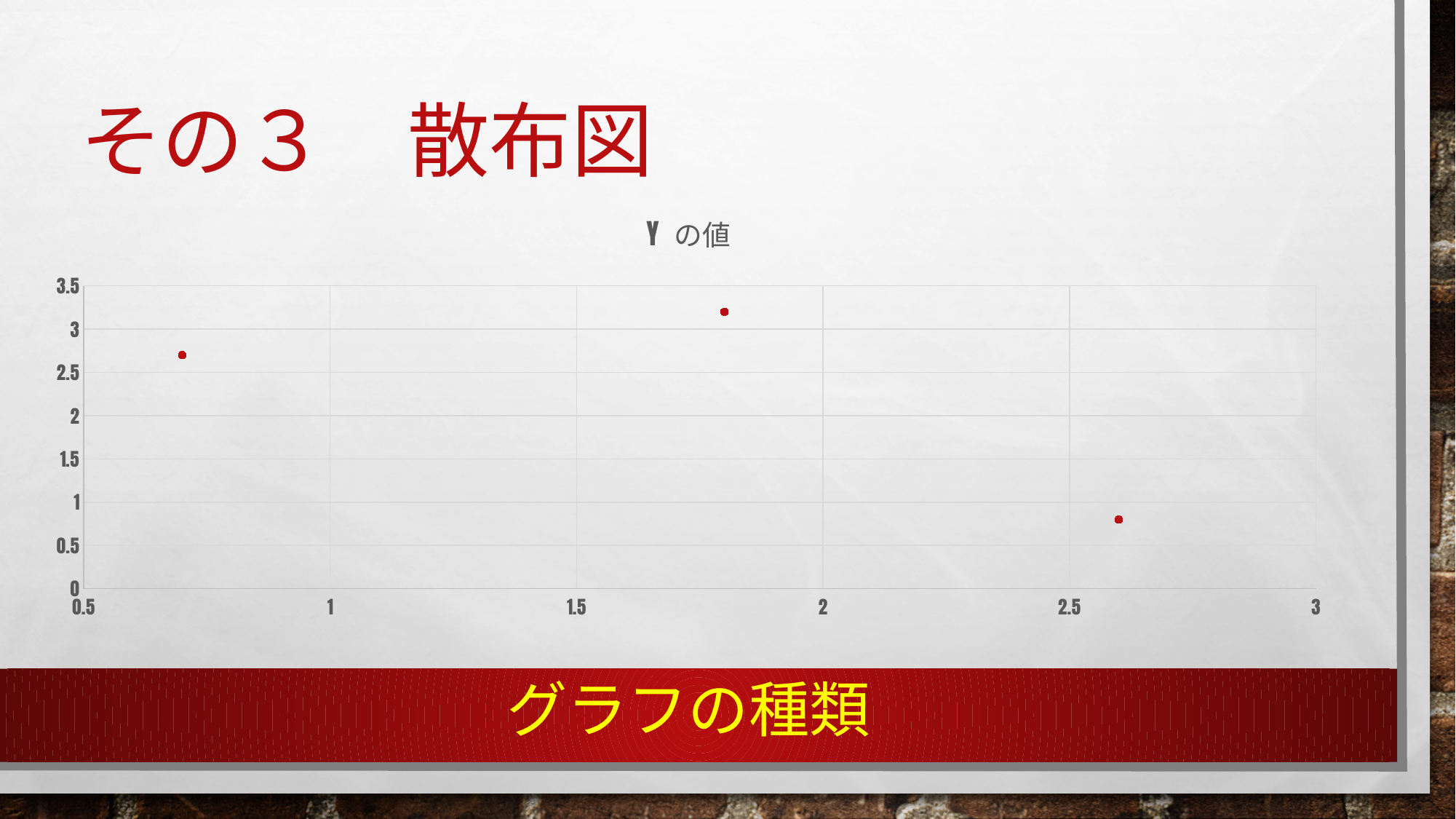

# その３　散布図

### Chart:

| Category | Y の値 |
|---|---|
グラフの種類